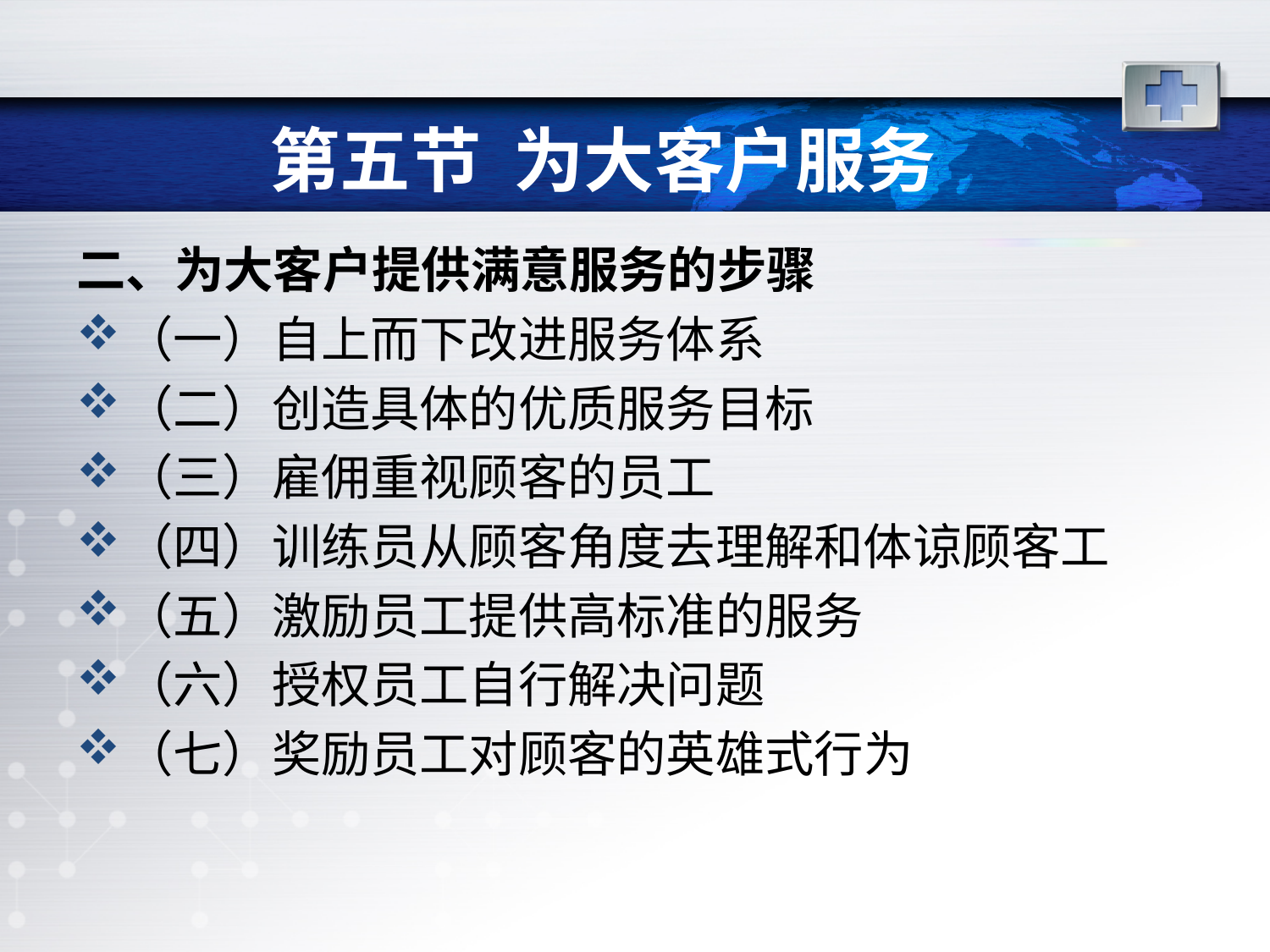

# 第五节  为大客户服务
二、为大客户提供满意服务的步骤
（一）自上而下改进服务体系
（二）创造具体的优质服务目标
（三）雇佣重视顾客的员工
（四）训练员从顾客角度去理解和体谅顾客工
（五）激励员工提供高标准的服务
（六）授权员工自行解决问题
（七）奖励员工对顾客的英雄式行为